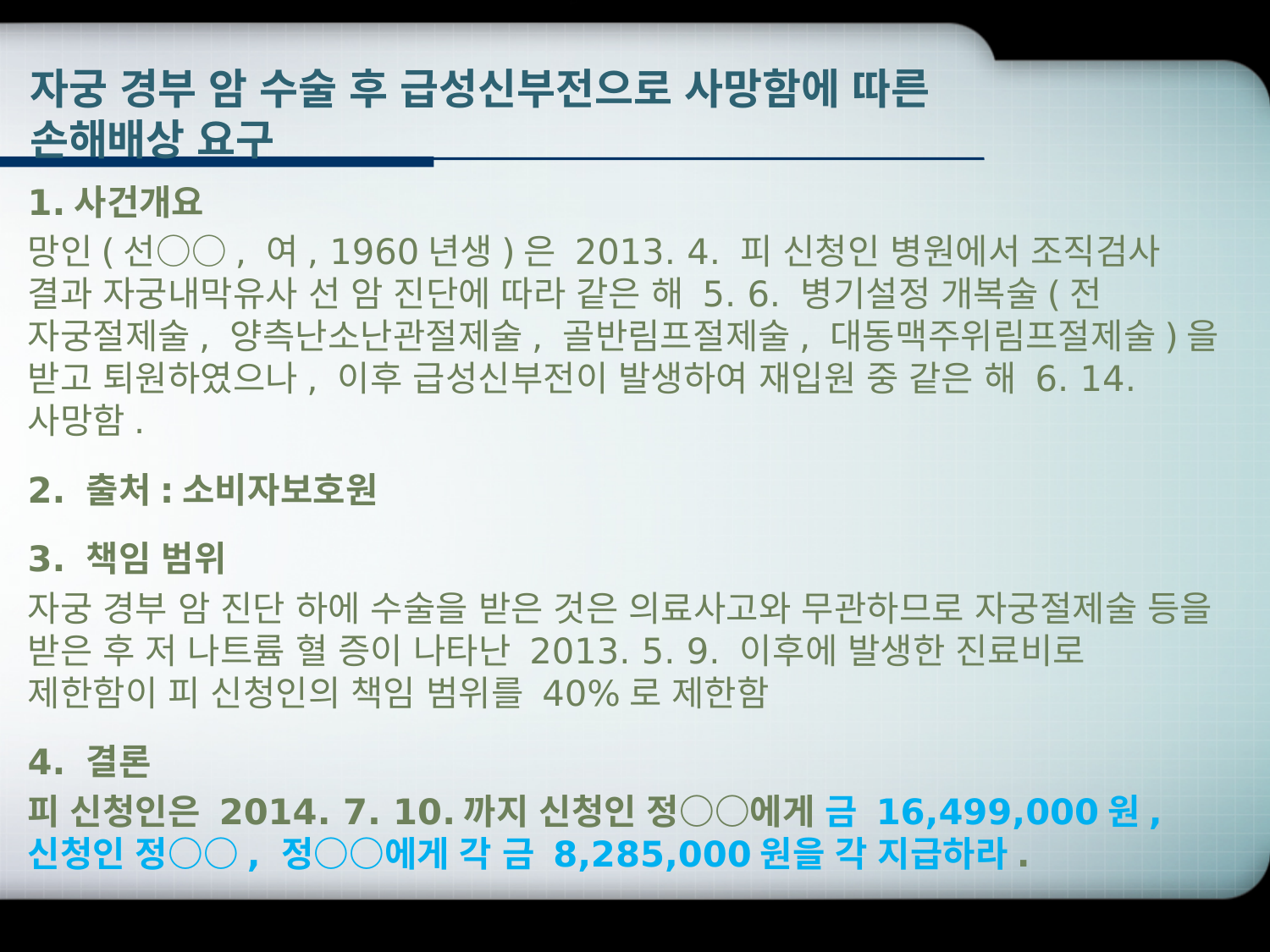

# 자궁 경부 암 수술 후 급성신부전으로 사망함에 따른 손해배상 요구
1.사건개요
망인(선○○, 여, 1960년생)은 2013. 4. 피 신청인 병원에서 조직검사 결과 자궁내막유사 선 암 진단에 따라 같은 해 5. 6. 병기설정 개복술(전 자궁절제술, 양측난소난관절제술, 골반림프절제술, 대동맥주위림프절제술)을 받고 퇴원하였으나, 이후 급성신부전이 발생하여 재입원 중 같은 해 6. 14. 사망함.

2. 출처:소비자보호원

3. 책임 범위
자궁 경부 암 진단 하에 수술을 받은 것은 의료사고와 무관하므로 자궁절제술 등을 받은 후 저 나트륨 혈 증이 나타난 2013. 5. 9. 이후에 발생한 진료비로 제한함이 피 신청인의 책임 범위를 40%로 제한함

4. 결론
피 신청인은 2014. 7. 10.까지 신청인 정○○에게 금 16,499,000원, 신청인 정○○, 정○○에게 각 금 8,285,000원을 각 지급하라.